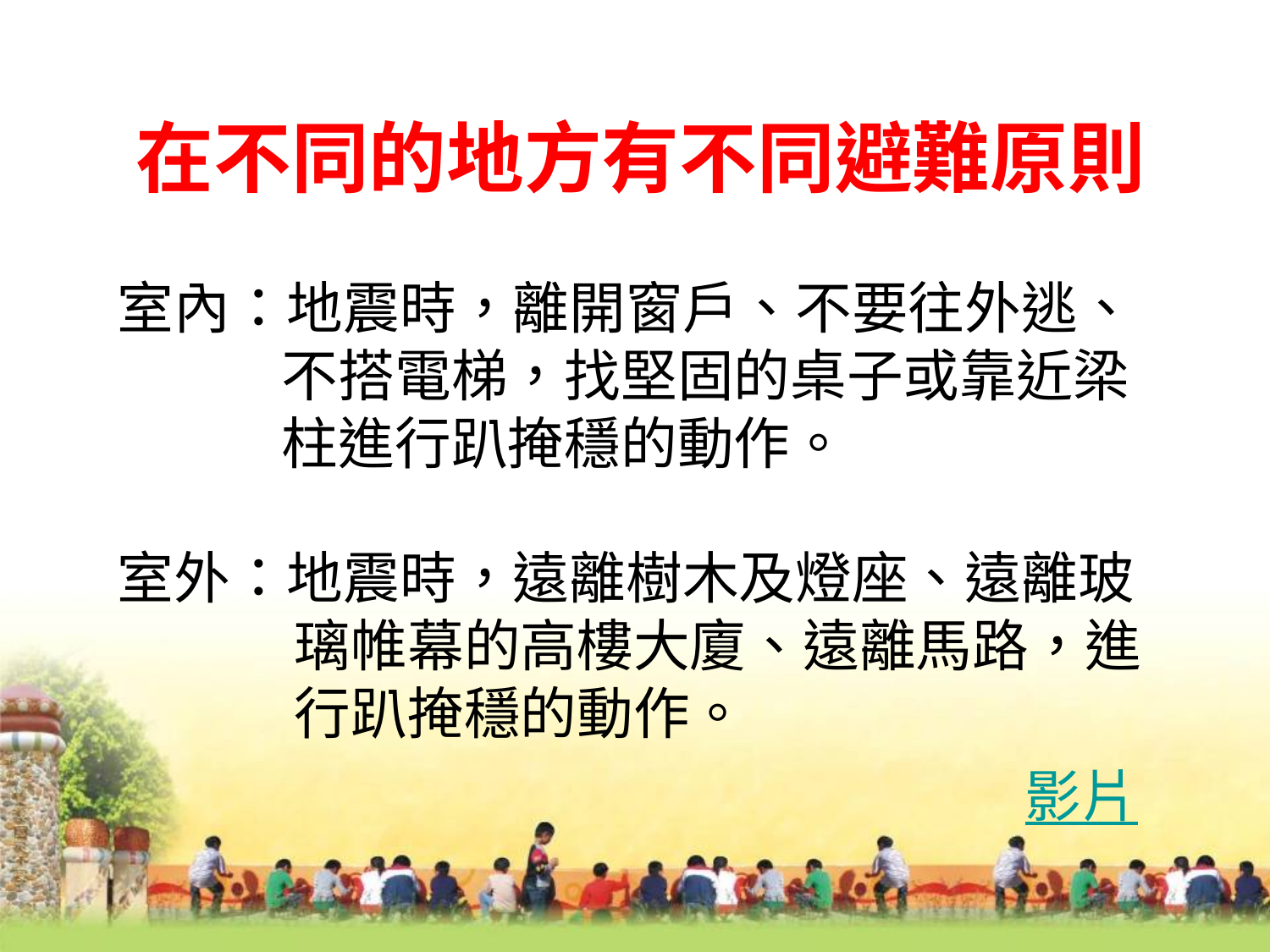

在不同的地方有不同避難原則
室內：地震時，離開窗戶、不要往外逃、
             不搭電梯，找堅固的桌子或靠近梁
             柱進行趴掩穩的動作。
室外：地震時，遠離樹木及燈座、遠離玻
              璃帷幕的高樓大廈、遠離馬路，進
              行趴掩穩的動作。
影片